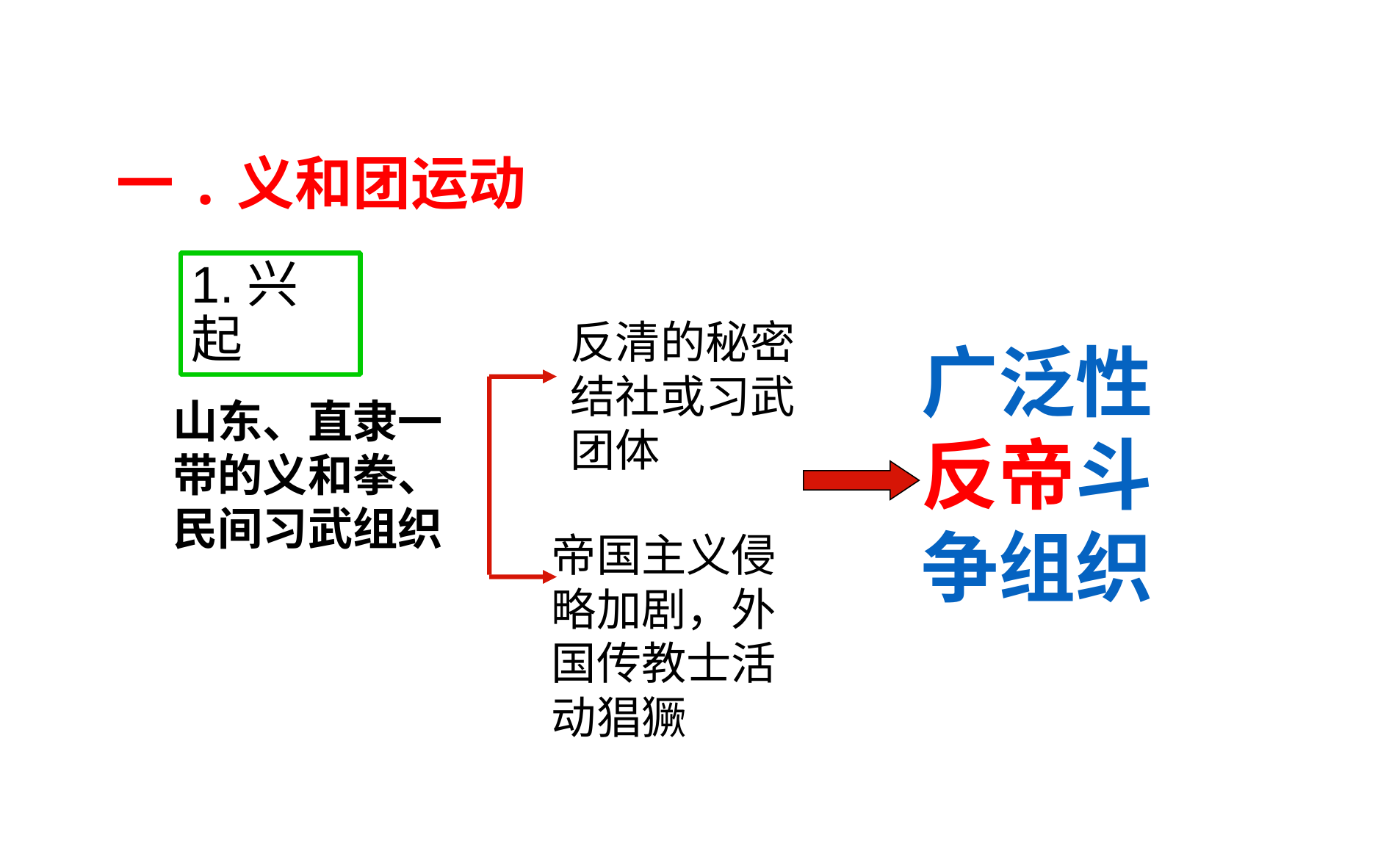

一.义和团运动
1.兴起
反清的秘密结社或习武团体
广泛性反帝斗争组织

山东、直隶一带的义和拳、民间习武组织

帝国主义侵略加剧，外国传教士活动猖獗